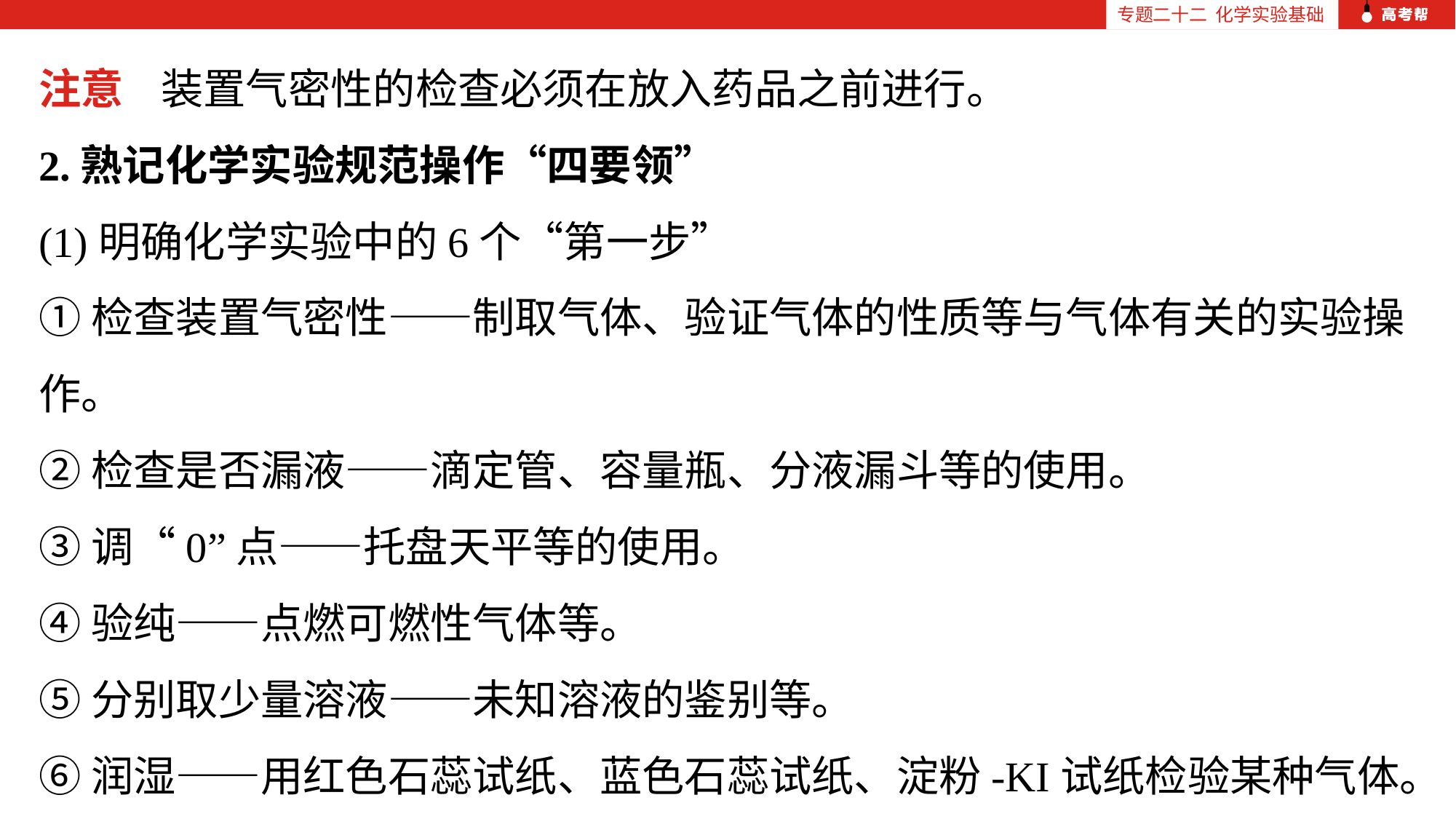

专题二十二  化学实验基础
注意    装置气密性的检查必须在放入药品之前进行。
2.熟记化学实验规范操作“四要领”
(1)明确化学实验中的6个“第一步”
①检查装置气密性——制取气体、验证气体的性质等与气体有关的实验操作。
②检查是否漏液——滴定管、容量瓶、分液漏斗等的使用。
③调“0”点——托盘天平等的使用。
④验纯——点燃可燃性气体等。
⑤分别取少量溶液——未知溶液的鉴别等。
⑥润湿——用红色石蕊试纸、蓝色石蕊试纸、淀粉-KI试纸检验某种气体。